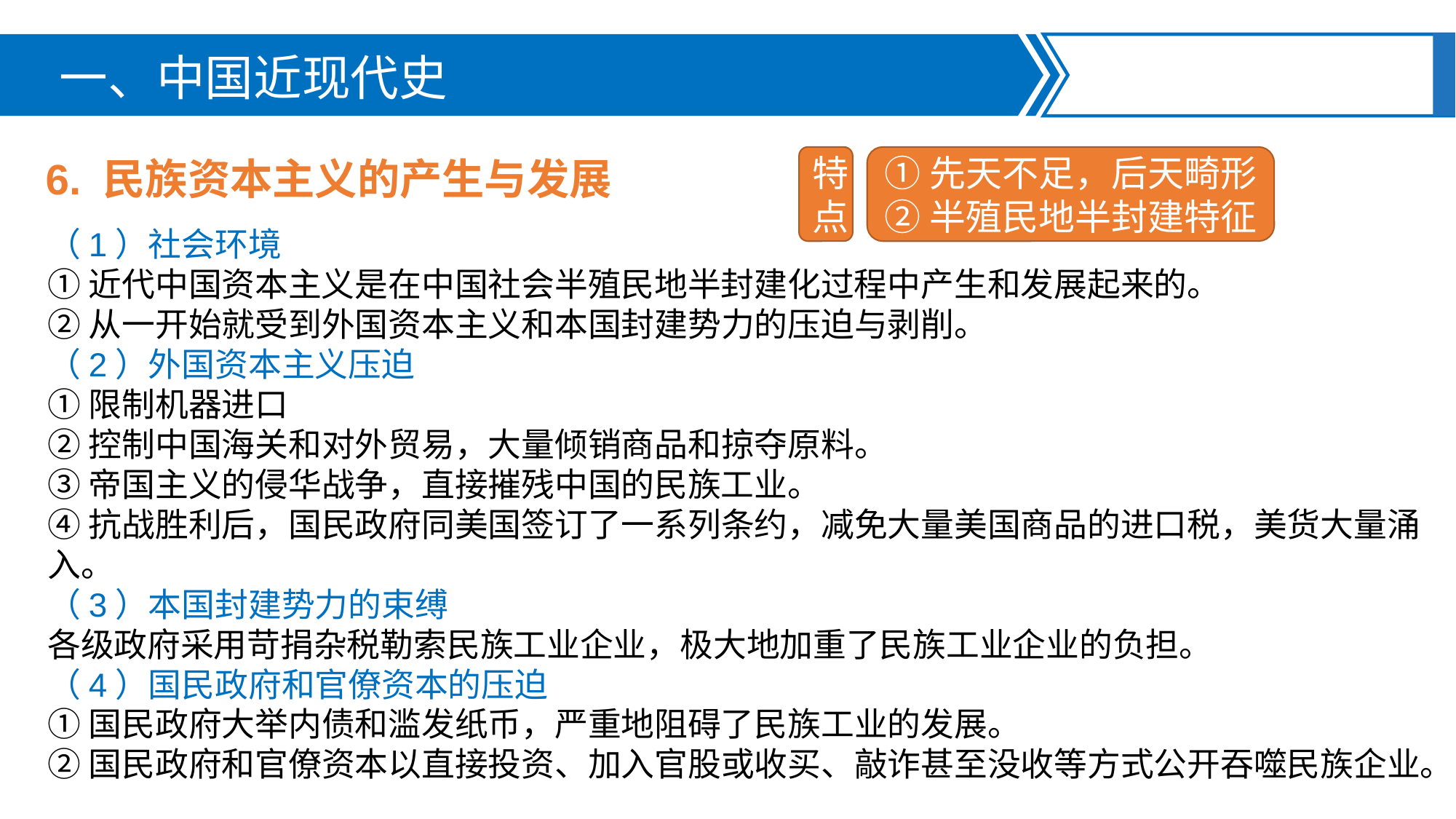

一、中国近现代史
6. 民族资本主义的产生与发展
特点
①先天不足，后天畸形
②半殖民地半封建特征
（1）社会环境
①近代中国资本主义是在中国社会半殖民地半封建化过程中产生和发展起来的。
②从一开始就受到外国资本主义和本国封建势力的压迫与剥削。
（2）外国资本主义压迫
①限制机器进口
②控制中国海关和对外贸易，大量倾销商品和掠夺原料。
③帝国主义的侵华战争，直接摧残中国的民族工业。
④抗战胜利后，国民政府同美国签订了一系列条约，减免大量美国商品的进口税，美货大量涌入。
（3）本国封建势力的束缚
各级政府采用苛捐杂税勒索民族工业企业，极大地加重了民族工业企业的负担。
（4）国民政府和官僚资本的压迫
①国民政府大举内债和滥发纸币，严重地阻碍了民族工业的发展。
②国民政府和官僚资本以直接投资、加入官股或收买、敲诈甚至没收等方式公开吞噬民族企业。